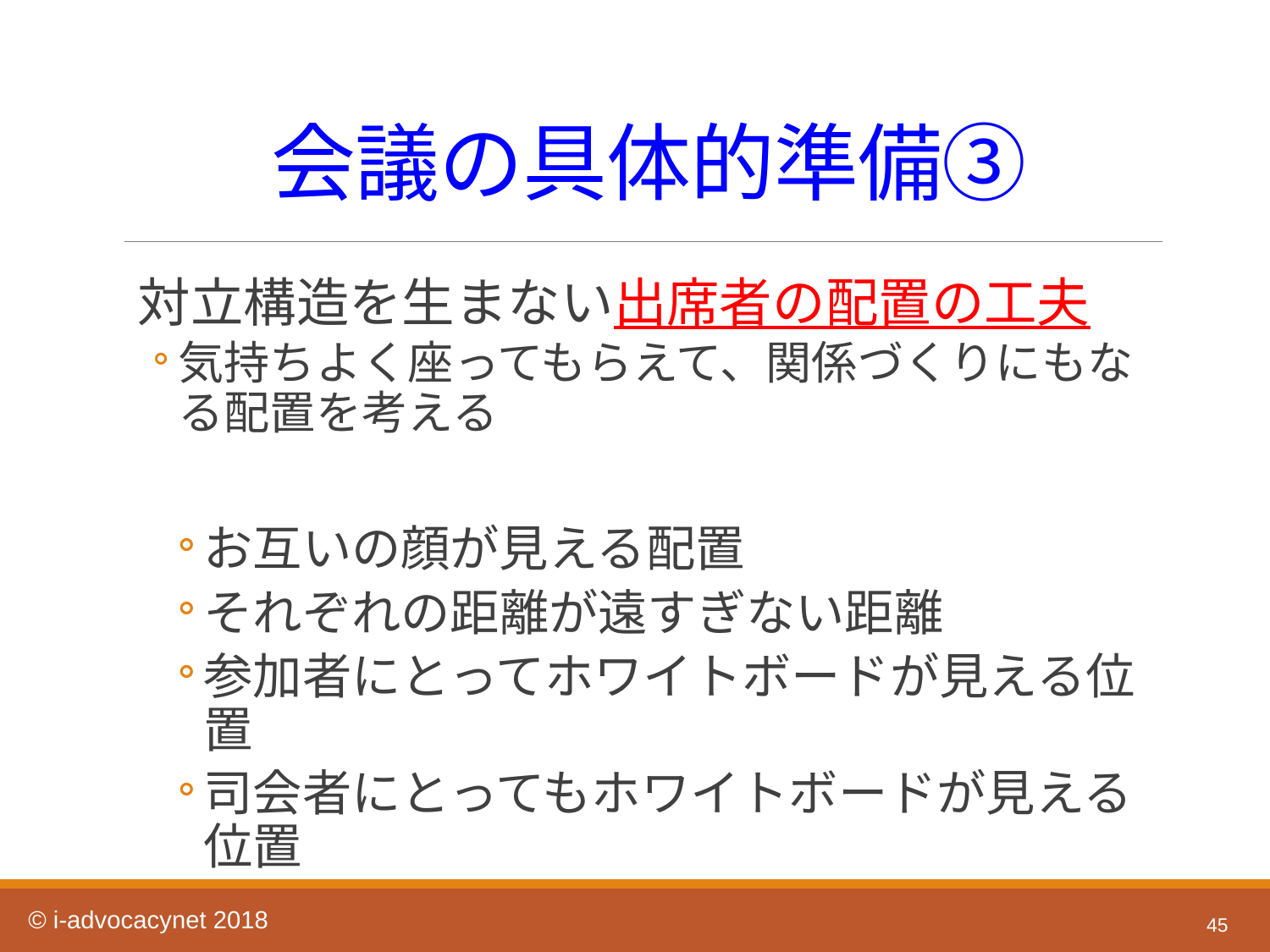

# 会議の具体的準備③
対立構造を生まない出席者の配置の工夫
気持ちよく座ってもらえて、関係づくりにもなる配置を考える

お互いの顔が見える配置
それぞれの距離が遠すぎない距離
参加者にとってホワイトボードが見える位置
司会者にとってもホワイトボードが見える位置

45